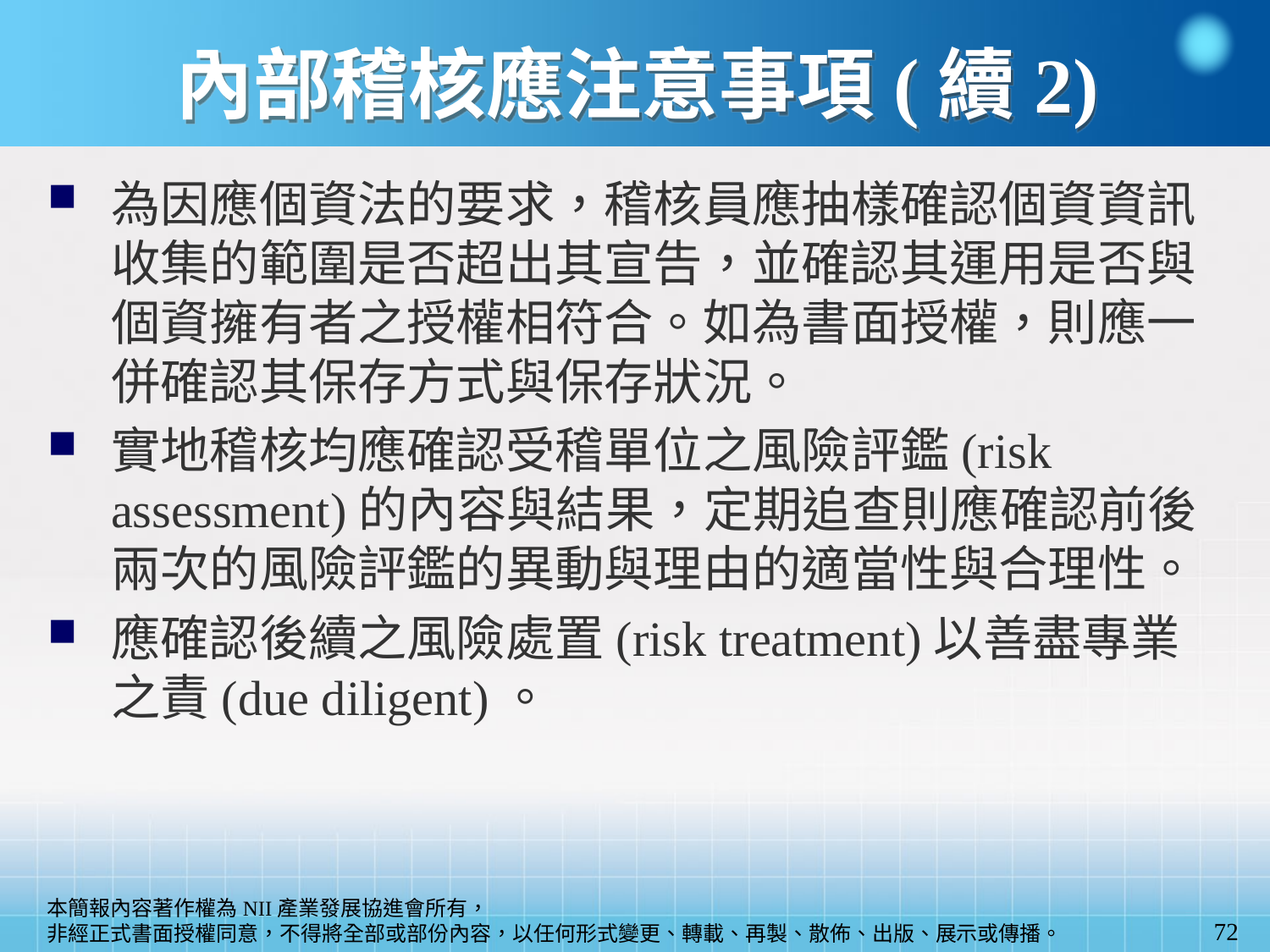

內部稽核應注意事項(續2)
為因應個資法的要求，稽核員應抽樣確認個資資訊收集的範圍是否超出其宣告，並確認其運用是否與個資擁有者之授權相符合。如為書面授權，則應一併確認其保存方式與保存狀況。
實地稽核均應確認受稽單位之風險評鑑(risk assessment)的內容與結果，定期追查則應確認前後兩次的風險評鑑的異動與理由的適當性與合理性。
應確認後續之風險處置(risk treatment)以善盡專業之責(due diligent)。
72